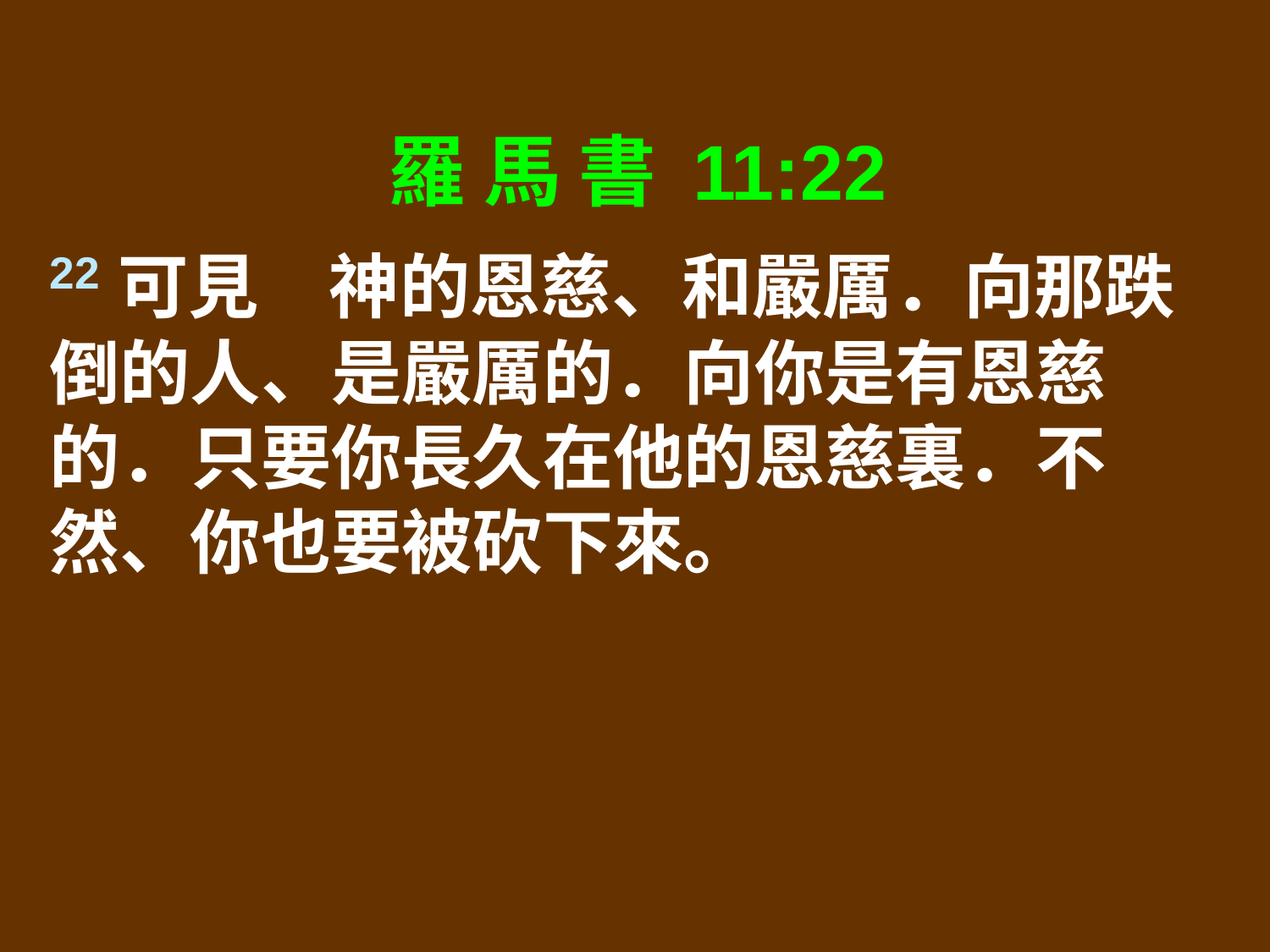

羅 馬 書 11:22
22可見　神的恩慈、和嚴厲．向那跌倒的人、是嚴厲的．向你是有恩慈的．只要你長久在他的恩慈裏．不然、你也要被砍下來。